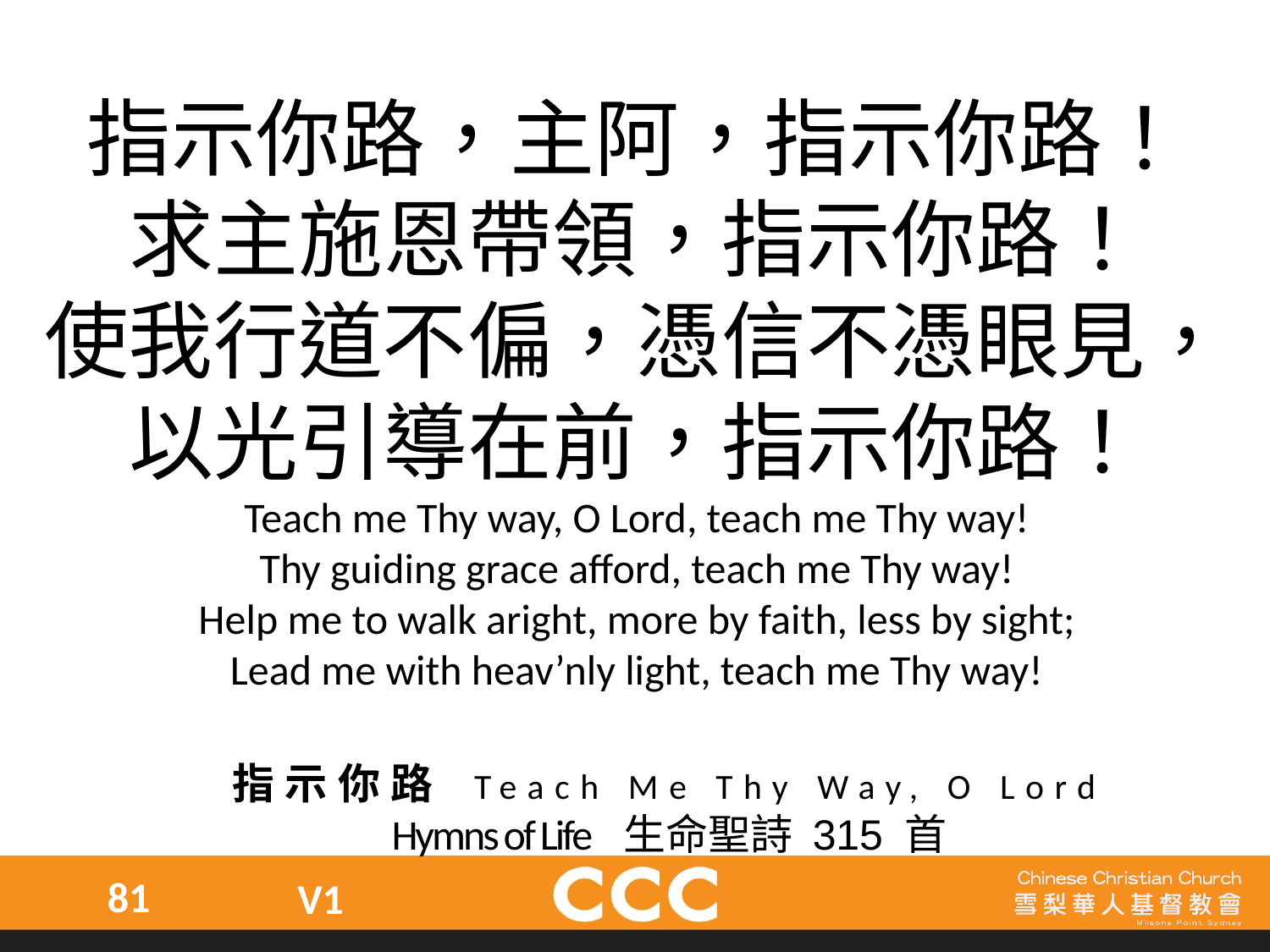

指示你路，主阿，指示你路！
求主施恩帶領，指示你路！
使我行道不偏，憑信不憑眼見，以光引導在前，指示你路！
Teach me Thy way, O Lord, teach me Thy way!
Thy guiding grace afford, teach me Thy way!
Help me to walk aright, more by faith, less by sight;
Lead me with heav’nly light, teach me Thy way!
指示你路 Teach Me Thy Way, O Lord Hymns of Life   生命聖詩 315 首
81
V1